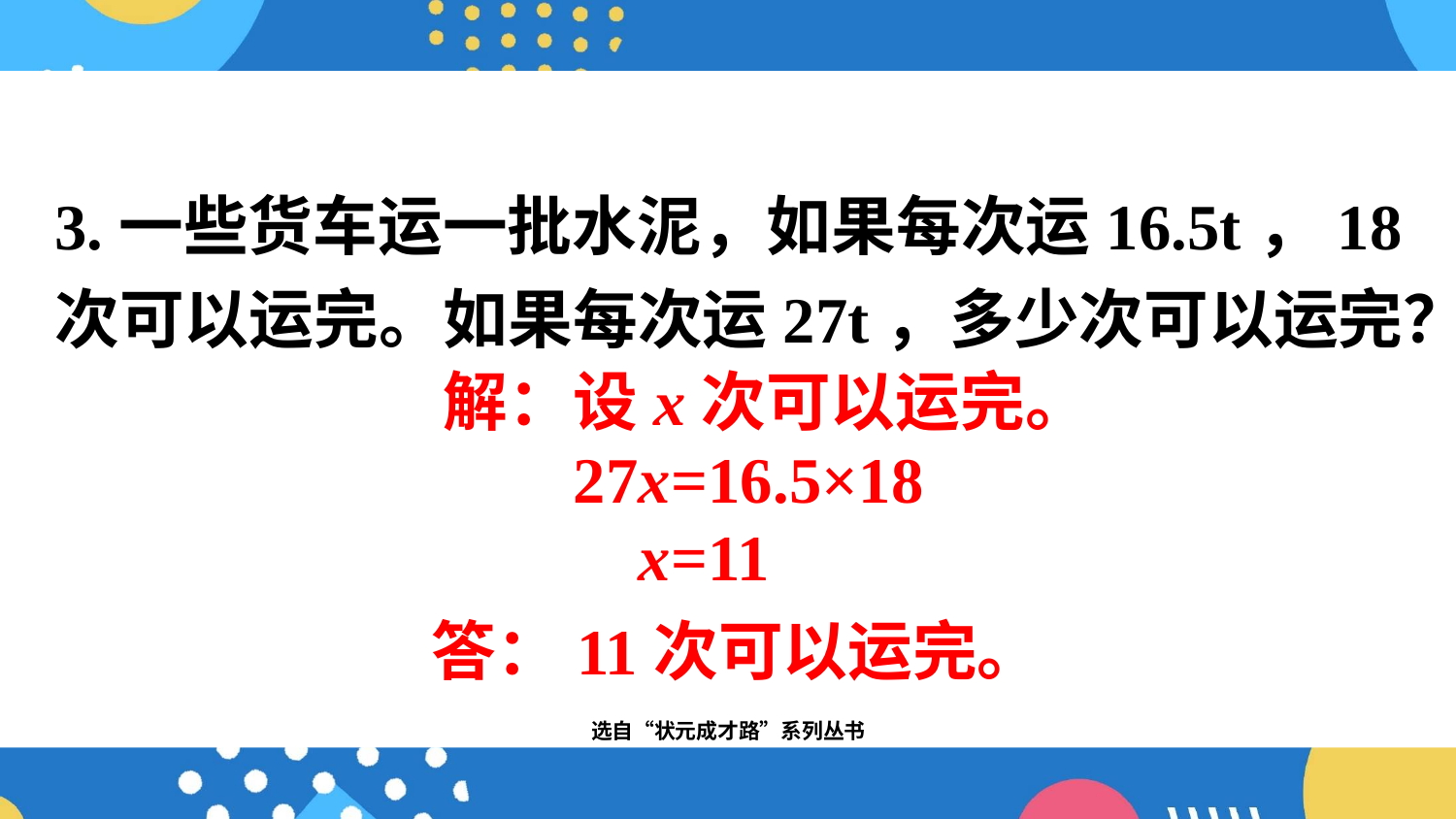

3.一些货车运一批水泥，如果每次运16.5t，18次可以运完。如果每次运27t，多少次可以运完？
解：设x次可以运完。
        27x=16.5×18
            x=11
答：11次可以运完。
选自“状元成才路”系列丛书